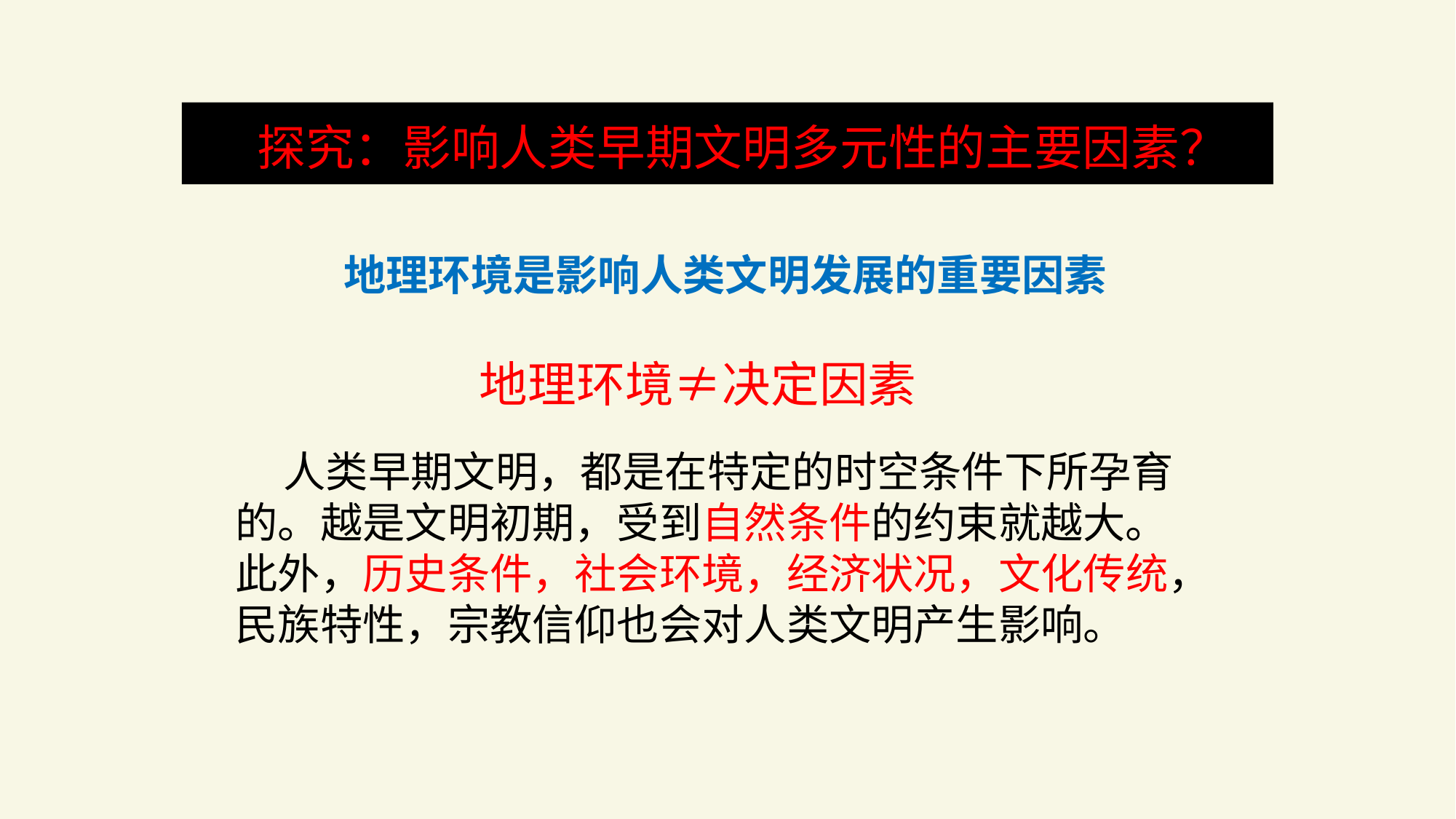

探究：影响人类早期文明多元性的主要因素？
地理环境是影响人类文明发展的重要因素
地理环境≠决定因素
    人类早期文明，都是在特定的时空条件下所孕育的。越是文明初期，受到自然条件的约束就越大。此外，历史条件，社会环境，经济状况，文化传统，民族特性，宗教信仰也会对人类文明产生影响。